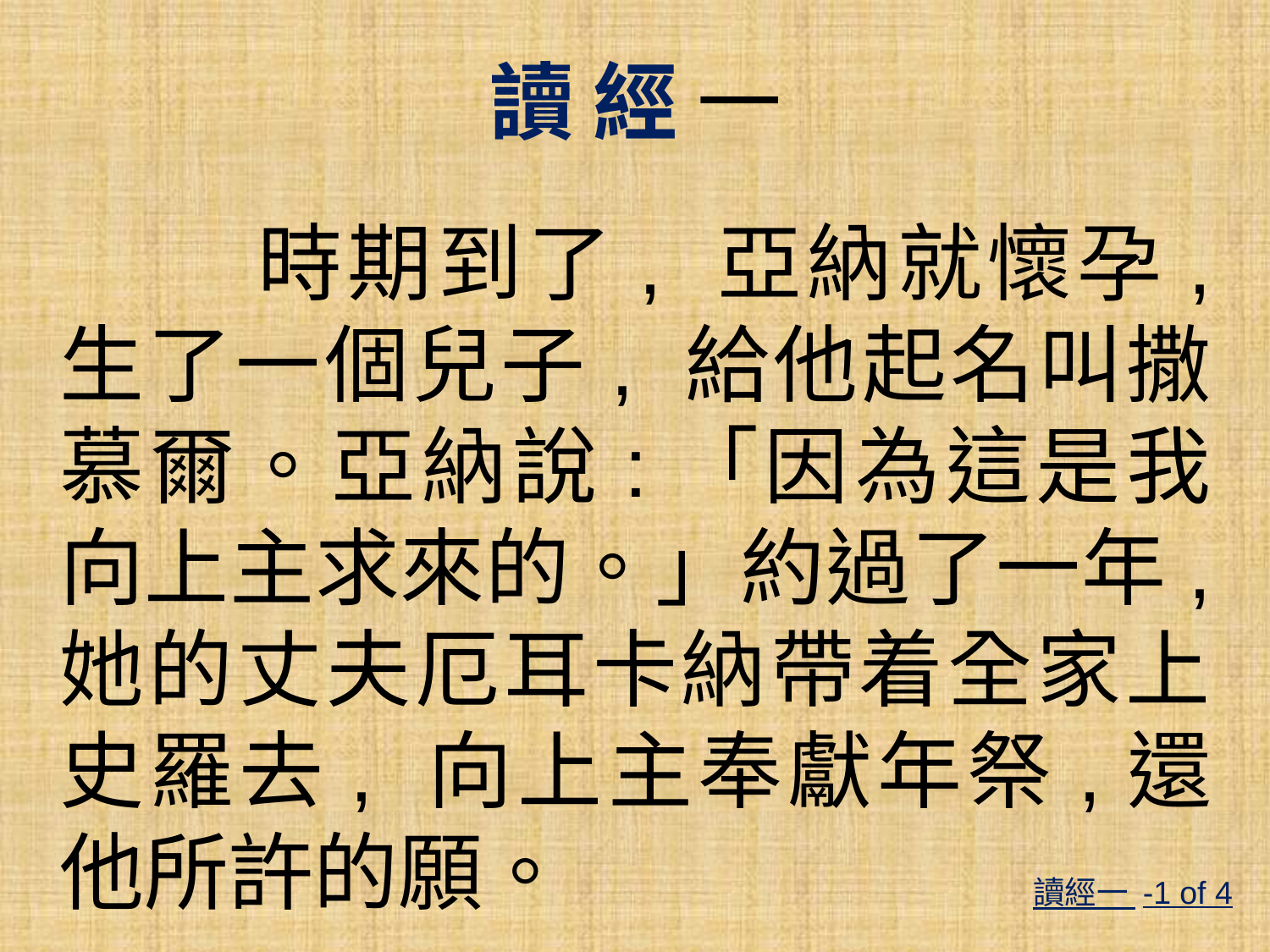

讀 經 一

       時期到了, 亞納就懷孕, 生了一個兒子, 給他起名叫撒慕爾。亞納說:「因為這是我向上主求來的。」約過了一年, 她的丈夫厄耳卡納帶着全家上史羅去, 向上主奉獻年祭,還他所許的願。
#
讀經一 -1 of 4